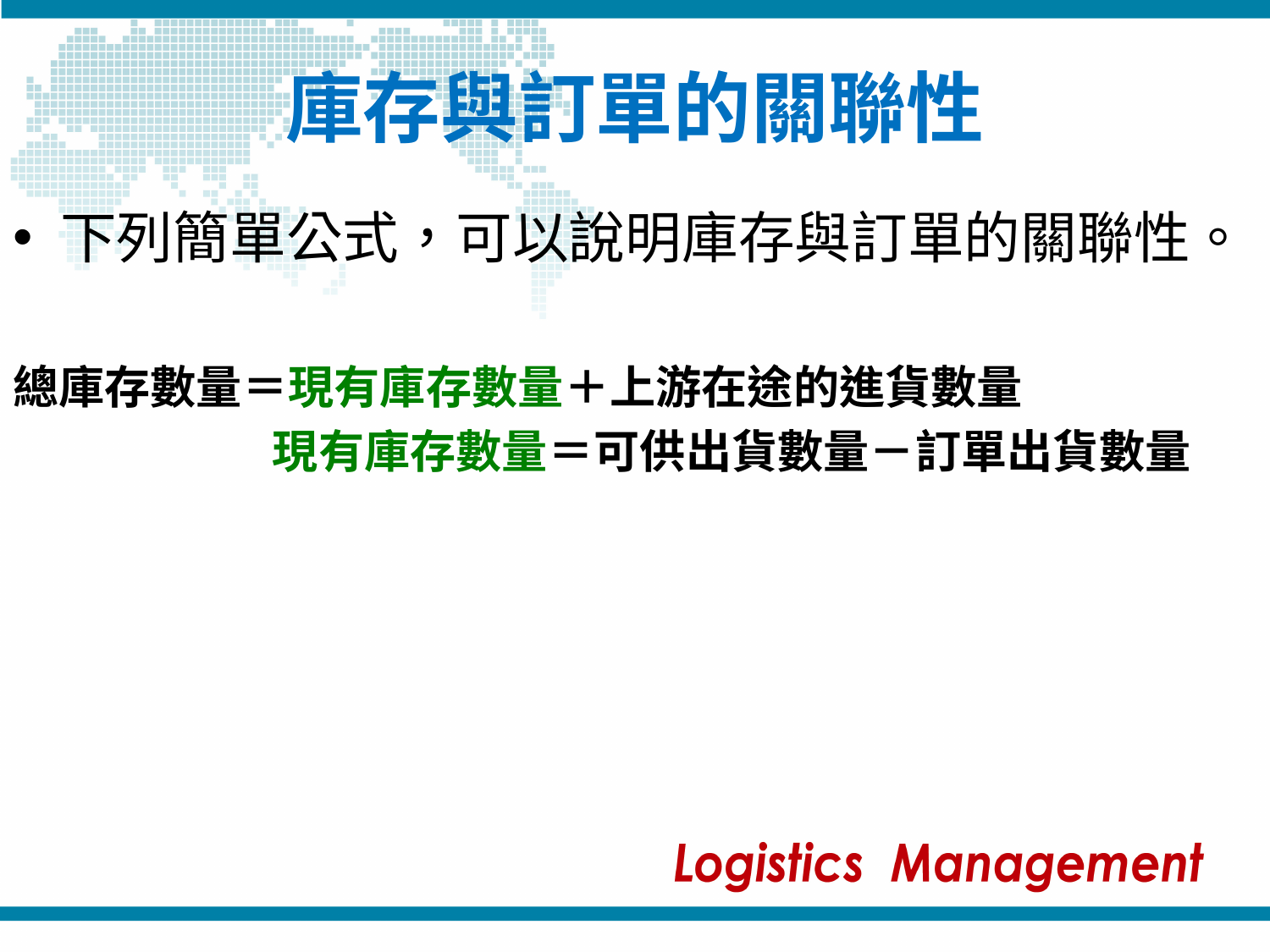

# 庫存與訂單的關聯性
下列簡單公式，可以說明庫存與訂單的關聯性。

總庫存數量＝現有庫存數量＋上游在途的進貨數量
                        現有庫存數量＝可供出貨數量－訂單出貨數量